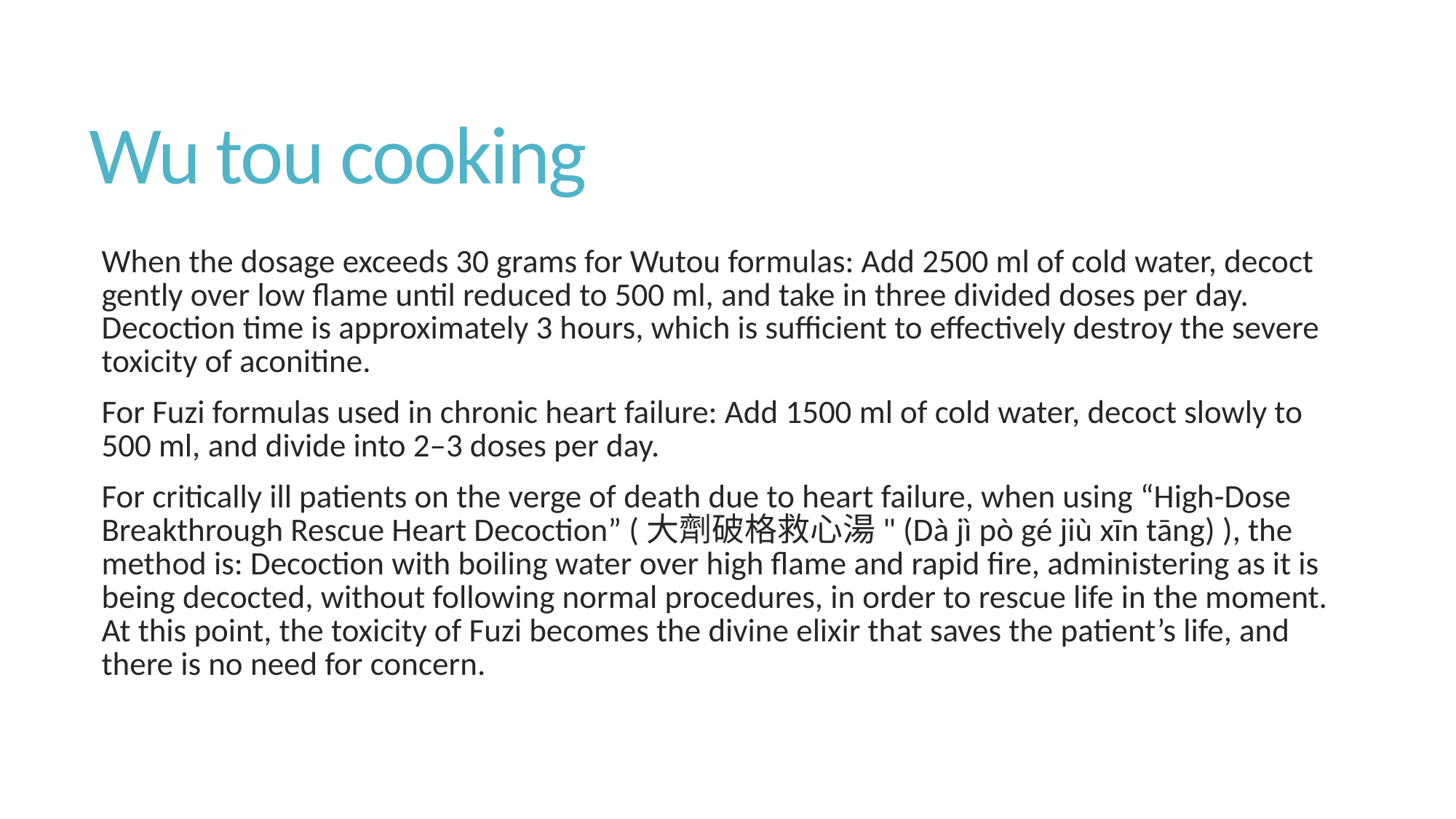

# Wu tou cooking
When the dosage exceeds 30 grams for Wutou formulas: Add 2500 ml of cold water, decoct gently over low flame until reduced to 500 ml, and take in three divided doses per day. Decoction time is approximately 3 hours, which is sufficient to effectively destroy the severe toxicity of aconitine.
For Fuzi formulas used in chronic heart failure: Add 1500 ml of cold water, decoct slowly to 500 ml, and divide into 2–3 doses per day.
For critically ill patients on the verge of death due to heart failure, when using “High-Dose Breakthrough Rescue Heart Decoction” (大劑破格救心湯" (Dà jì pò gé jiù xīn tāng) ), the method is: Decoction with boiling water over high flame and rapid fire, administering as it is being decocted, without following normal procedures, in order to rescue life in the moment. At this point, the toxicity of Fuzi becomes the divine elixir that saves the patient’s life, and there is no need for concern.